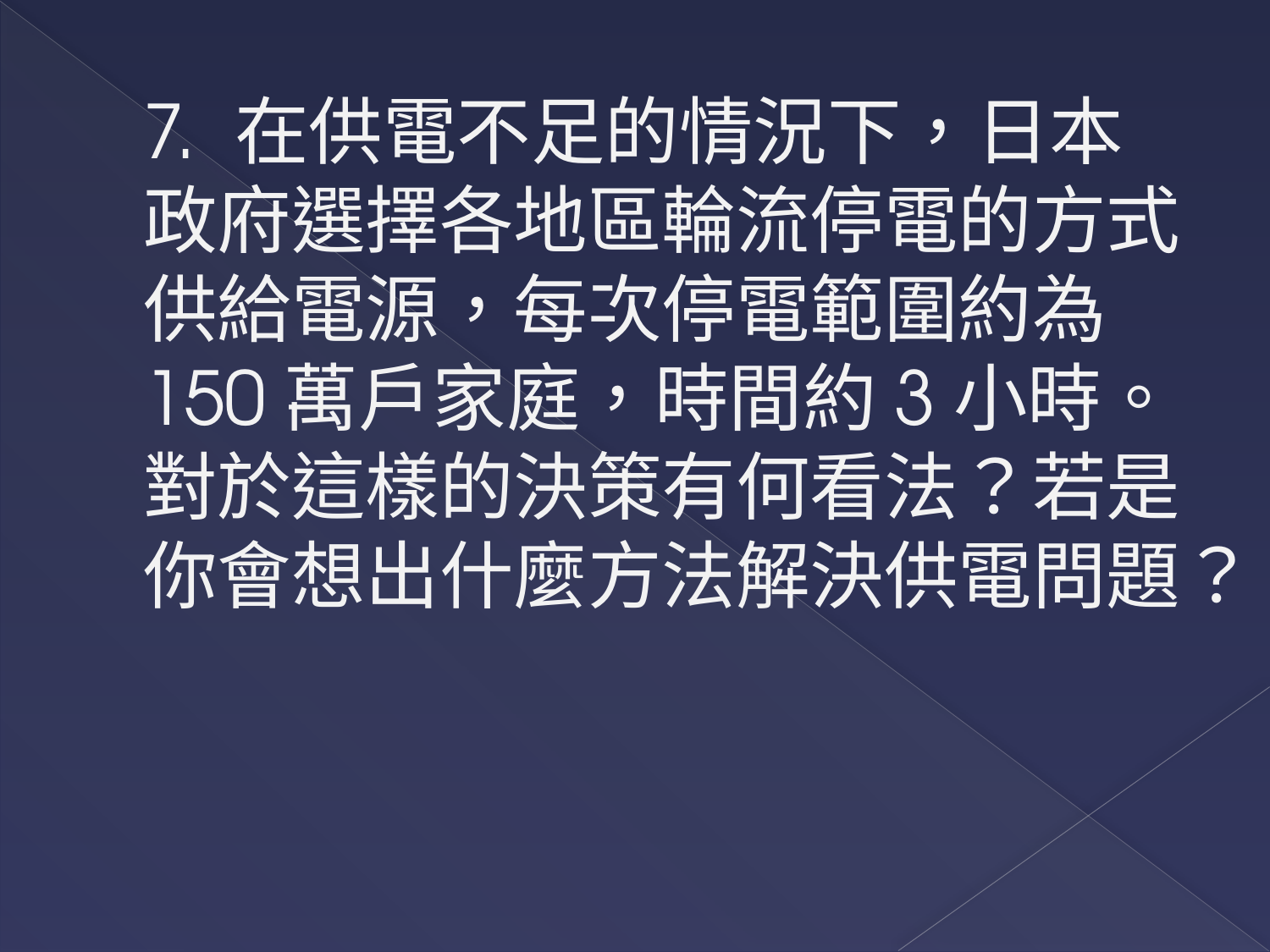

# 7. 在供電不足的情況下，日本政府選擇各地區輪流停電的方式供給電源，每次停電範圍約為150萬戶家庭，時間約3小時。對於這樣的決策有何看法？若是你會想出什麼方法解決供電問題？